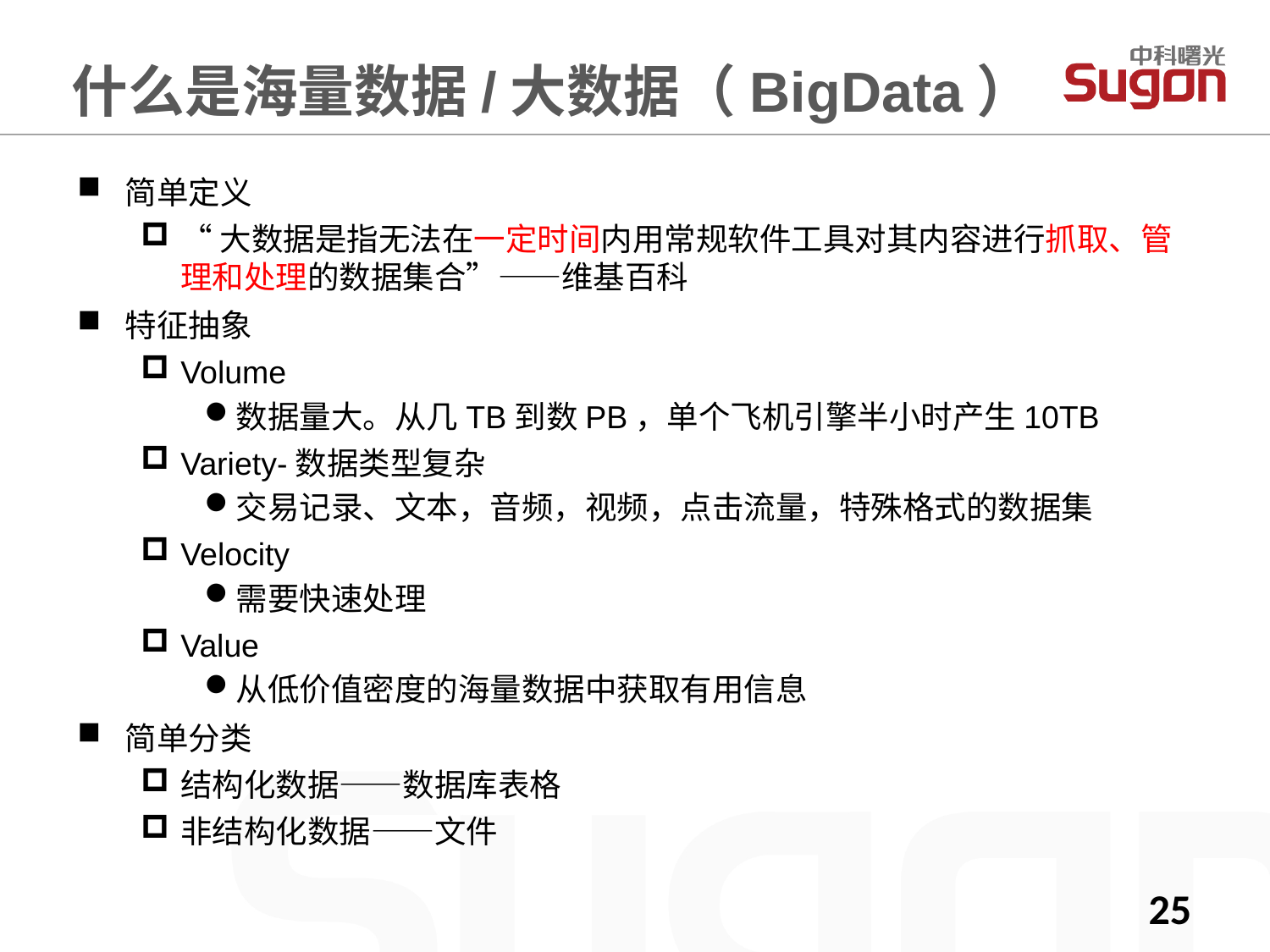

什么是海量数据/大数据（BigData）
简单定义
“大数据是指无法在一定时间内用常规软件工具对其内容进行抓取、管理和处理的数据集合”——维基百科
特征抽象
Volume
数据量大。从几TB到数PB，单个飞机引擎半小时产生10TB
Variety-数据类型复杂
交易记录、文本，音频，视频，点击流量，特殊格式的数据集
Velocity
需要快速处理
Value
从低价值密度的海量数据中获取有用信息
简单分类
结构化数据——数据库表格
非结构化数据——文件